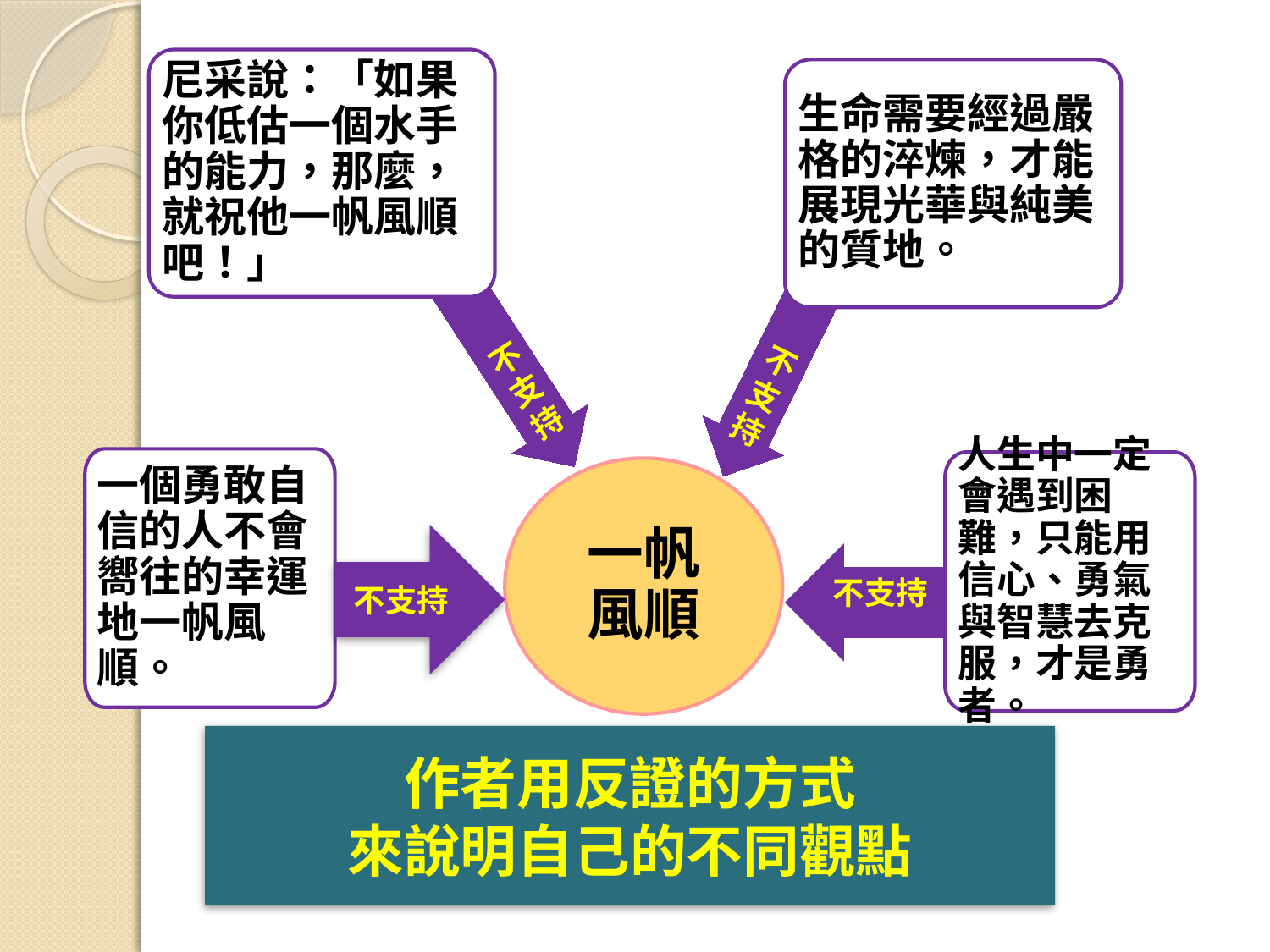

尼采說：「如果你低估一個水手的能力，那麼，就祝他一帆風順吧！」
生命需要經過嚴格的淬煉，才能展現光華與純美的質地。
不支持
不支持
一個勇敢自信的人不會嚮往的幸運地一帆風順。
人生中一定會遇到困難，只能用信心、勇氣與智慧去克服，才是勇者。
一帆風順
不支持
不支持
作者用反證的方式
來說明自己的不同觀點